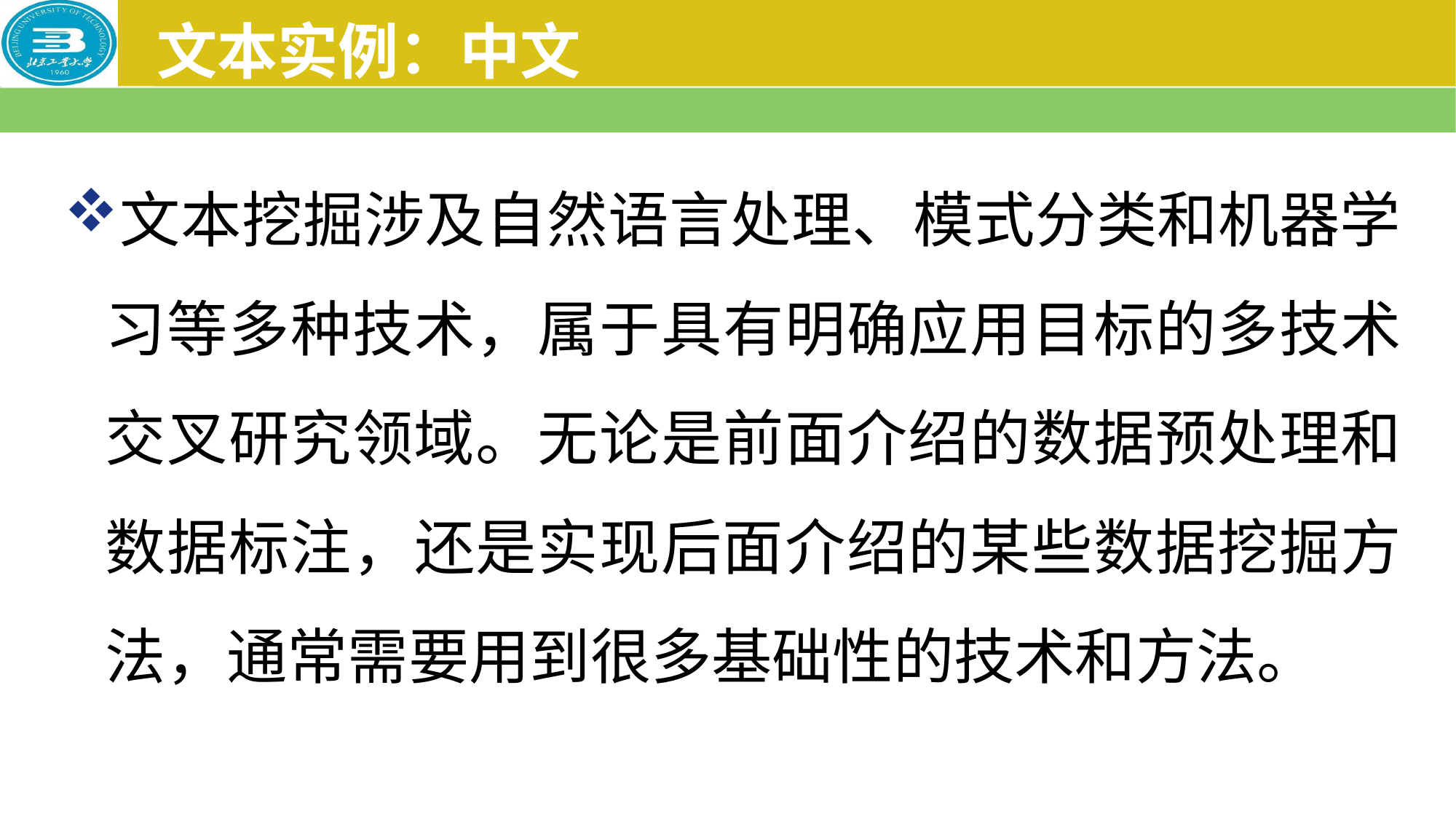

# 文本实例：中文
文本挖掘涉及自然语言处理、模式分类和机器学习等多种技术，属于具有明确应用目标的多技术交叉研究领域。无论是前面介绍的数据预处理和数据标注，还是实现后面介绍的某些数据挖掘方法，通常需要用到很多基础性的技术和方法。